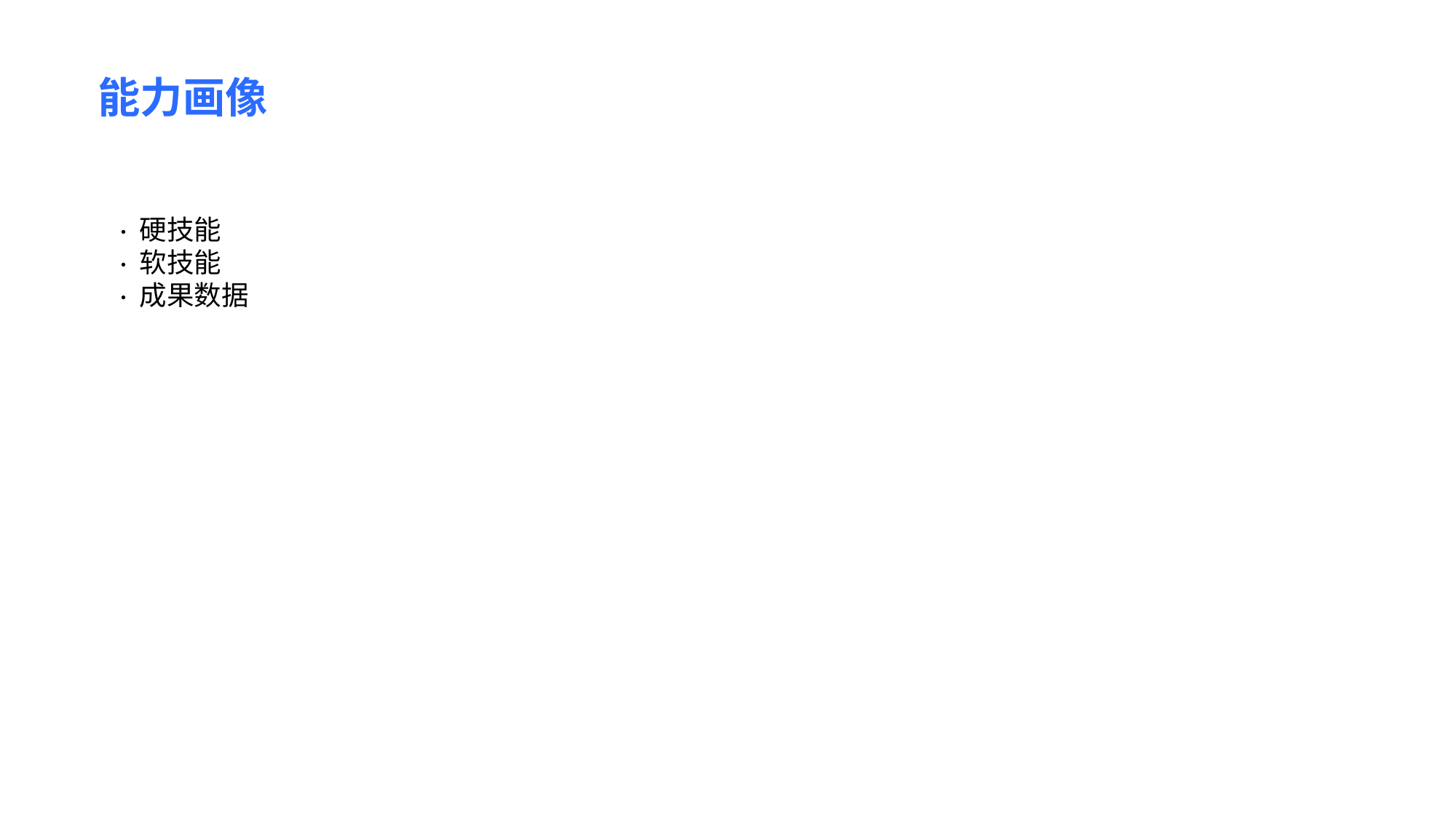

能力画像
· 硬技能
· 软技能
· 成果数据